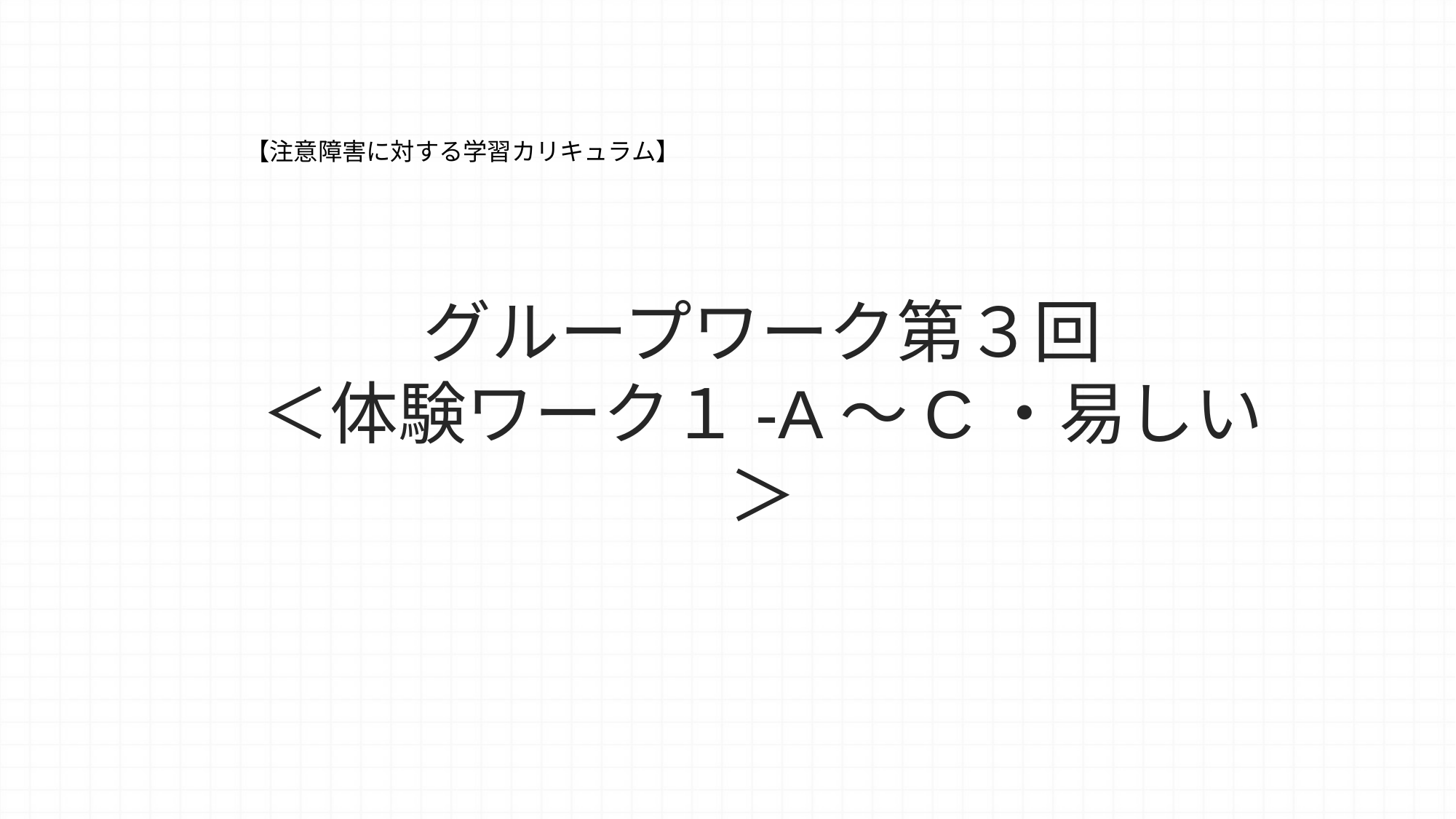

# グループワーク第３回 ＜体験ワーク１-A～C・易しい＞
【注意障害に対する学習カリキュラム】